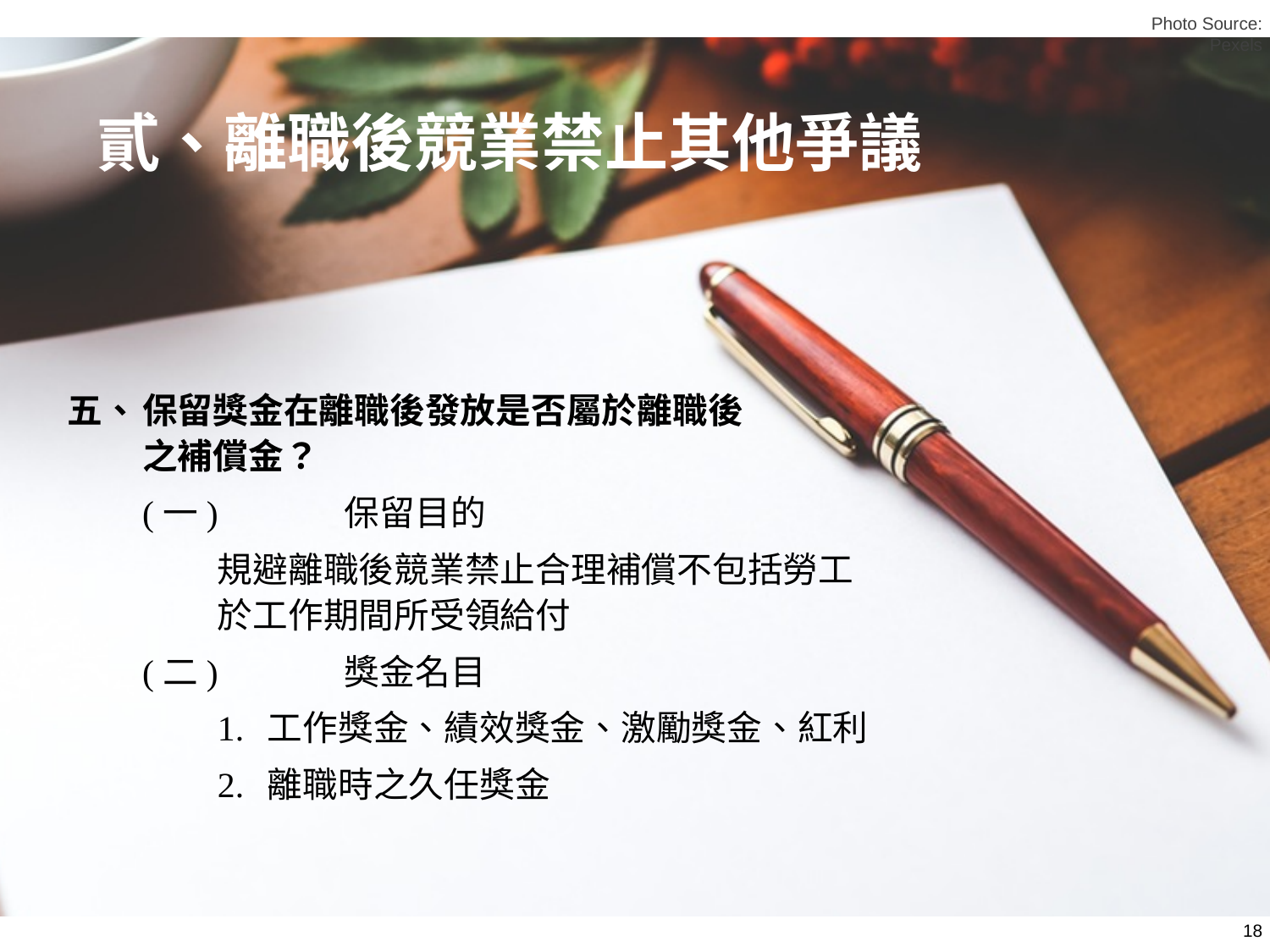

貳、離職後競業禁止其他爭議
五、	保留獎金在離職後發放是否屬於離職後
之補償金？
(一)	保留目的
	規避離職後競業禁止合理補償不包括勞工於工作期間所受領給付
(二)	獎金名目
1.	工作獎金、績效獎金、激勵獎金、紅利
2.	離職時之久任獎金
18